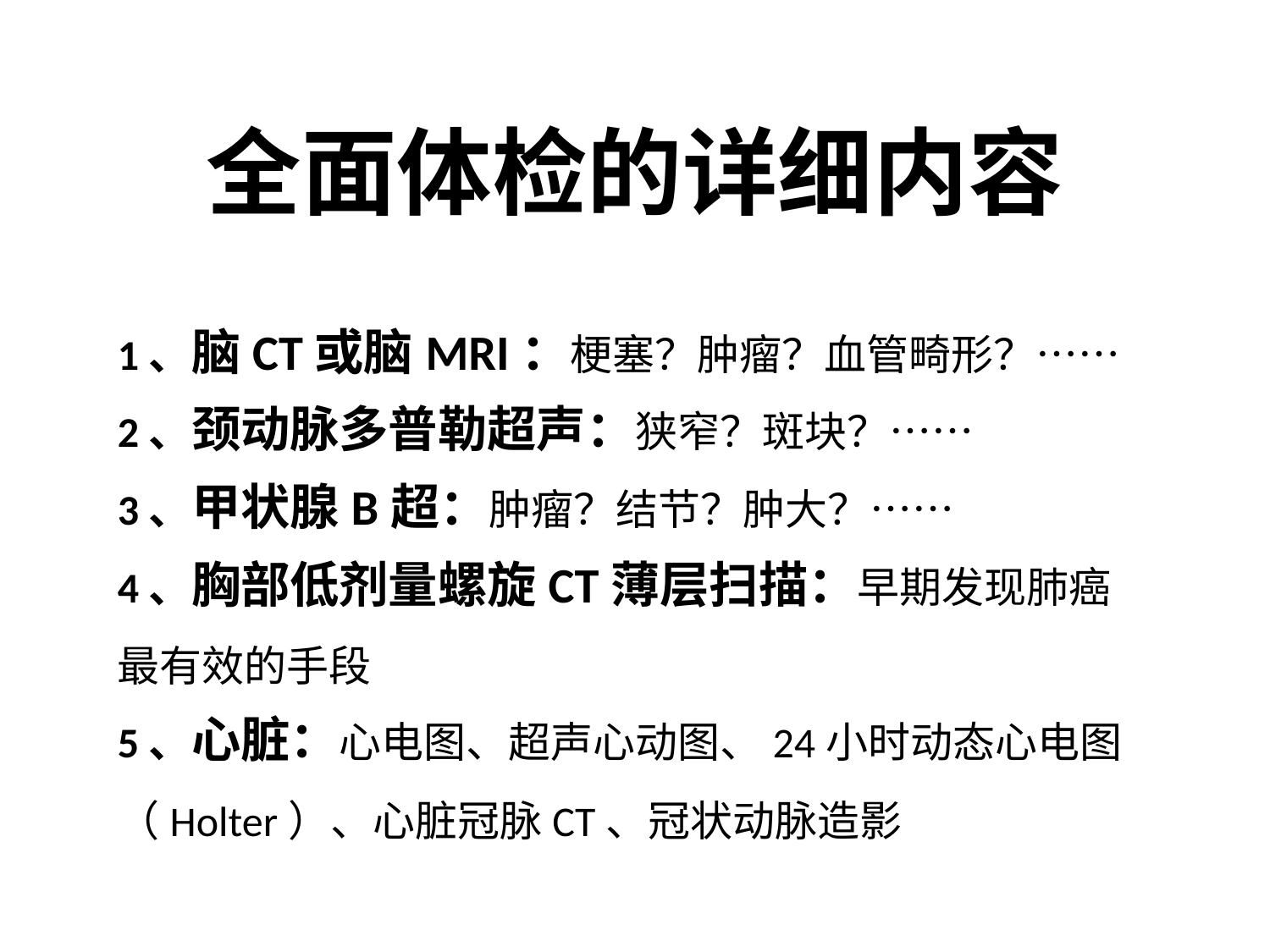

全面体检的详细内容
1、脑CT或脑MRI：梗塞？肿瘤？血管畸形？……
2、颈动脉多普勒超声：狭窄？斑块？……
3、甲状腺B超：肿瘤？结节？肿大？……
4、胸部低剂量螺旋CT薄层扫描：早期发现肺癌最有效的手段
5、心脏：心电图、超声心动图、24小时动态心电图
（Holter）、心脏冠脉CT、冠状动脉造影